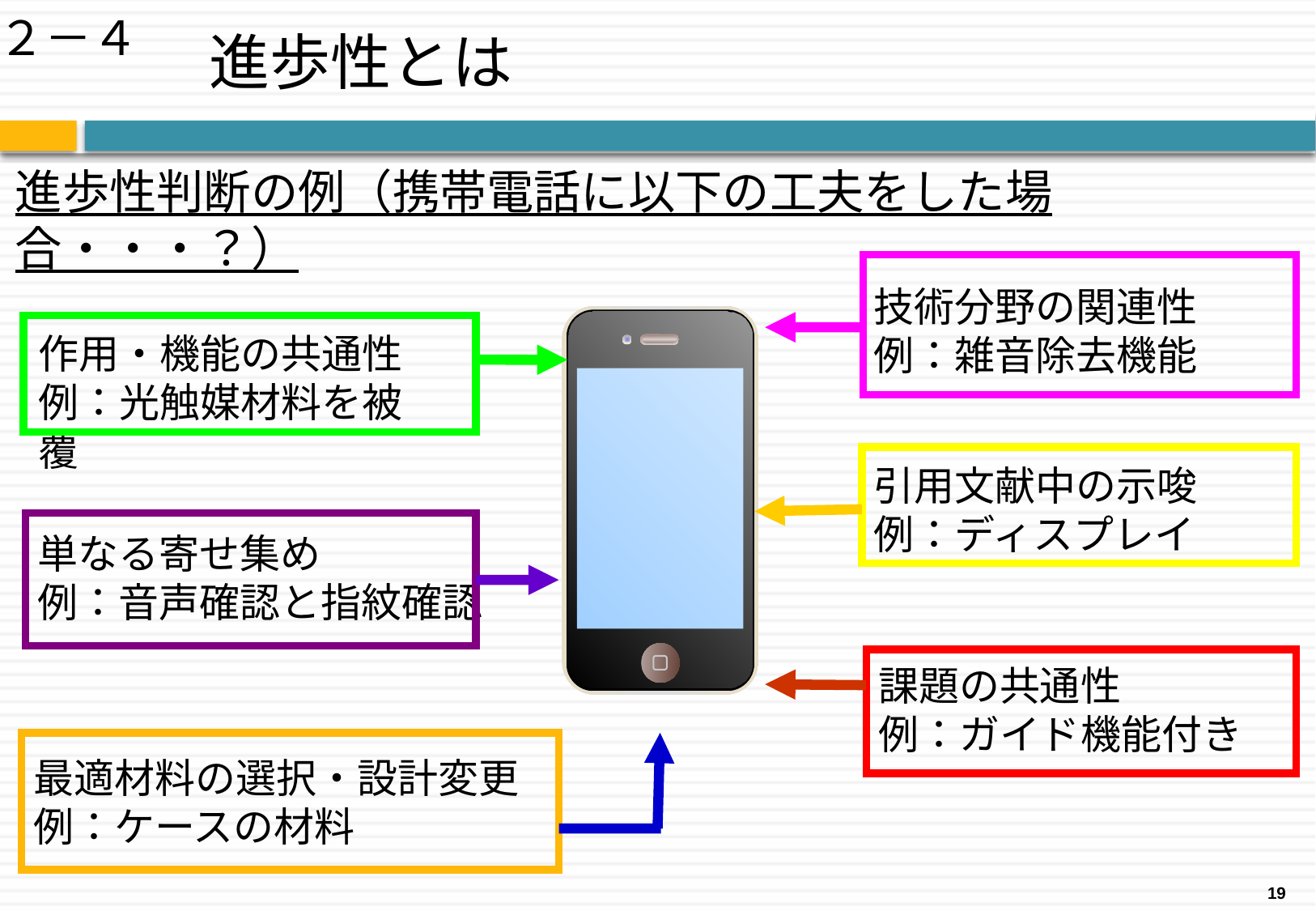

# 進歩性とは
２－４
進歩性判断の例（携帯電話に以下の工夫をした場合・・・？）

技術分野の関連性
例：雑音除去機能

作用・機能の共通性
例：光触媒材料を被覆

引用文献中の示唆
例：ディスプレイ

単なる寄せ集め
例：音声確認と指紋確認

課題の共通性
例：ガイド機能付き

最適材料の選択・設計変更
例：ケースの材料

19